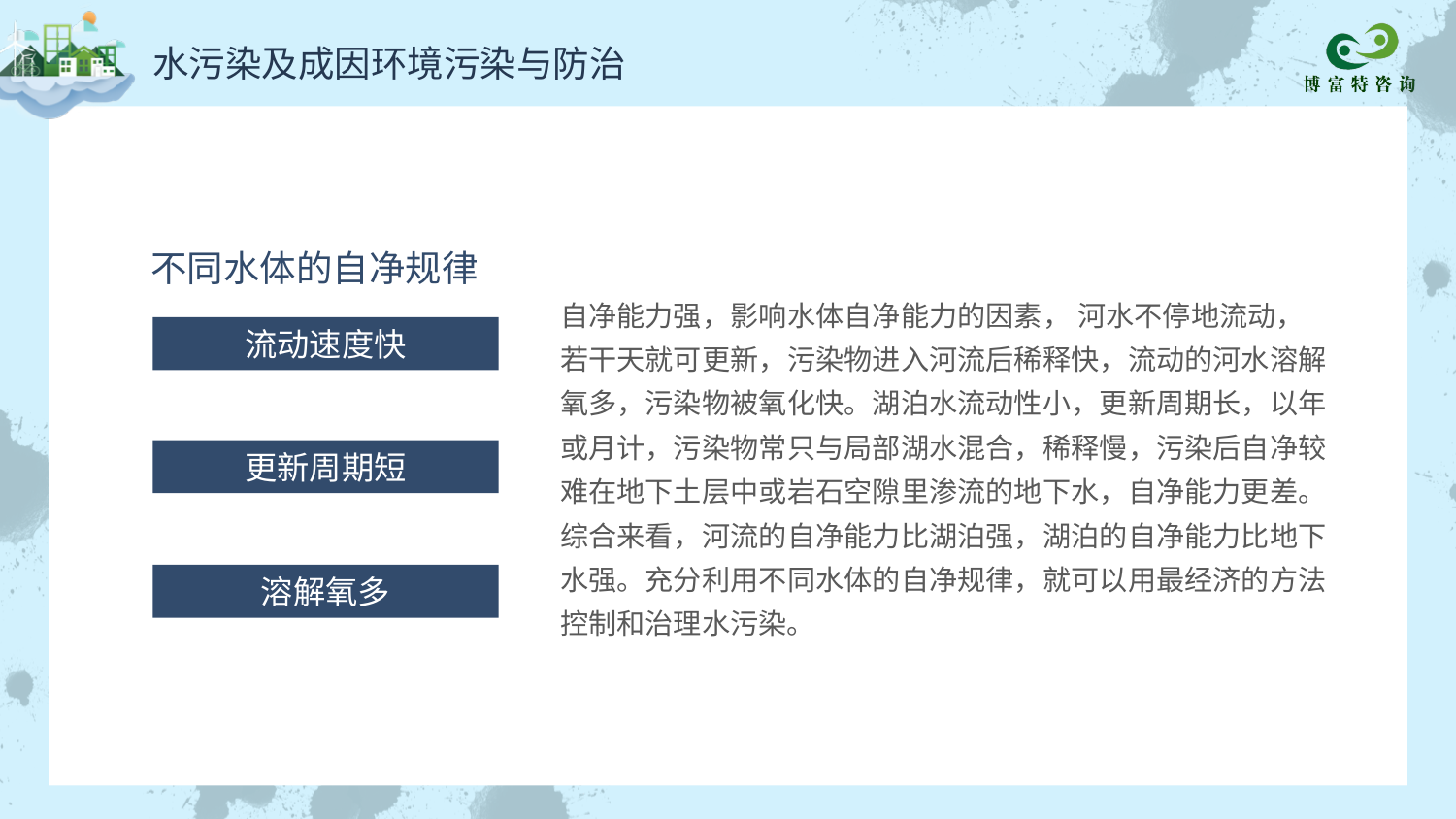

水污染及成因环境污染与防治
不同水体的自净规律
自净能力强，影响水体自净能力的因素， 河水不停地流动，若干天就可更新，污染物进入河流后稀释快，流动的河水溶解氧多，污染物被氧化快。湖泊水流动性小，更新周期长，以年或月计，污染物常只与局部湖水混合，稀释慢，污染后自净较难在地下土层中或岩石空隙里渗流的地下水，自净能力更差。综合来看，河流的自净能力比湖泊强，湖泊的自净能力比地下水强。充分利用不同水体的自净规律，就可以用最经济的方法控制和治理水污染。
流动速度快
更新周期短
溶解氧多